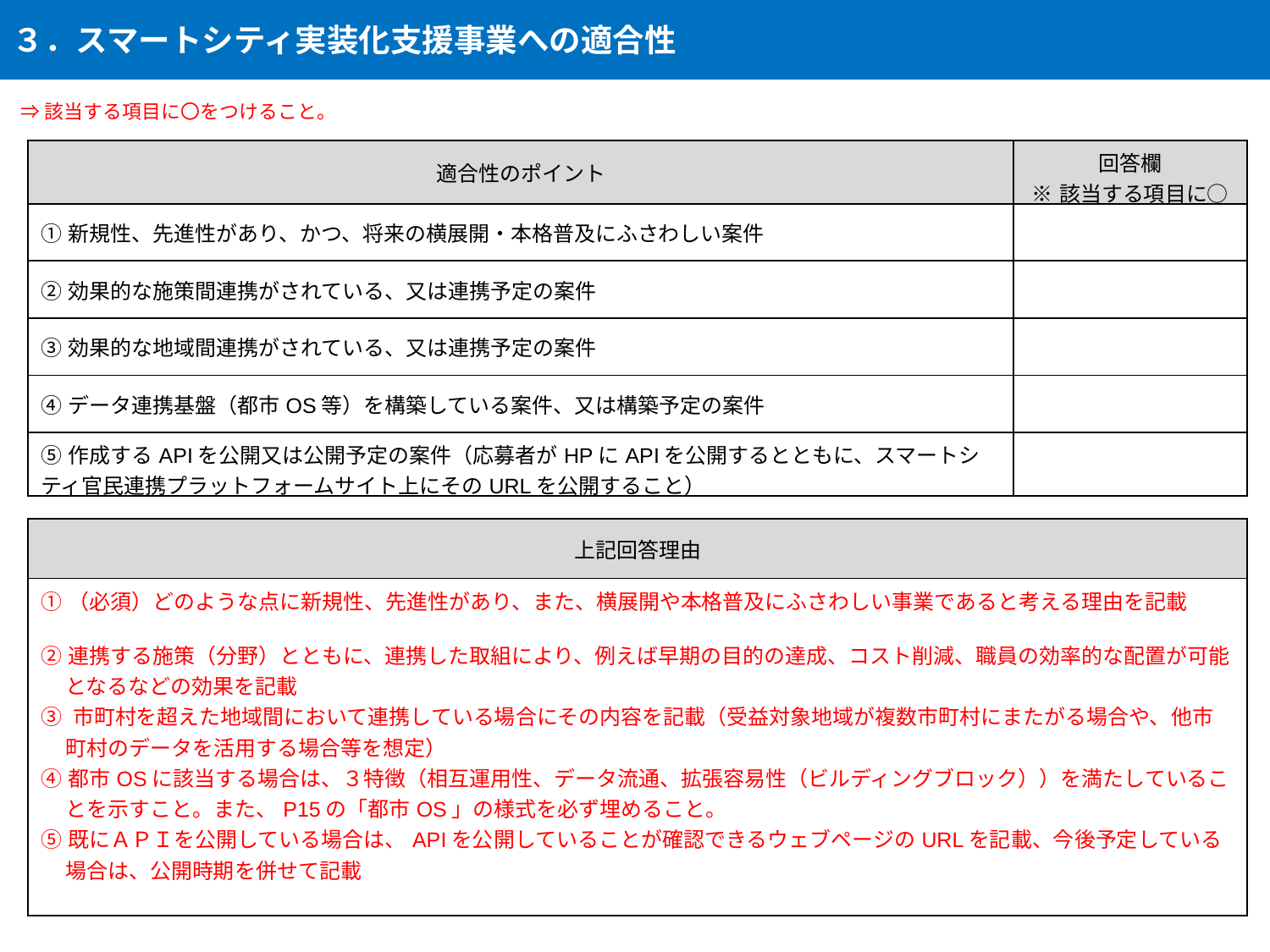

３．スマートシティ実装化支援事業への適合性
⇒該当する項目に〇をつけること。
| 適合性のポイント | 回答欄 ※該当する項目に○ |
| --- | --- |
| ①新規性、先進性があり、かつ、将来の横展開・本格普及にふさわしい案件 |  |
| ②効果的な施策間連携がされている、又は連携予定の案件 |  |
| ③効果的な地域間連携がされている、又は連携予定の案件 |  |
| ④データ連携基盤（都市OS等）を構築している案件、又は構築予定の案件 |  |
| ⑤作成するAPIを公開又は公開予定の案件（応募者がHPにAPIを公開するとともに、スマートシティ官民連携プラットフォームサイト上にそのURLを公開すること） |  |
| 上記回答理由 |
| --- |
| ①（必須）どのような点に新規性、先進性があり、また、横展開や本格普及にふさわしい事業であると考える理由を記載 ②連携する施策（分野）とともに、連携した取組により、例えば早期の目的の達成、コスト削減、職員の効率的な配置が可能となるなどの効果を記載 ③ 市町村を超えた地域間において連携している場合にその内容を記載（受益対象地域が複数市町村にまたがる場合や、他市町村のデータを活用する場合等を想定） ④都市OSに該当する場合は、３特徴（相互運用性、データ流通、拡張容易性（ビルディングブロック））を満たしていることを示すこと。また、P15の「都市OS」の様式を必ず埋めること。 ⑤既にＡＰＩを公開している場合は、APIを公開していることが確認できるウェブページのURLを記載、今後予定している場合は、公開時期を併せて記載 |